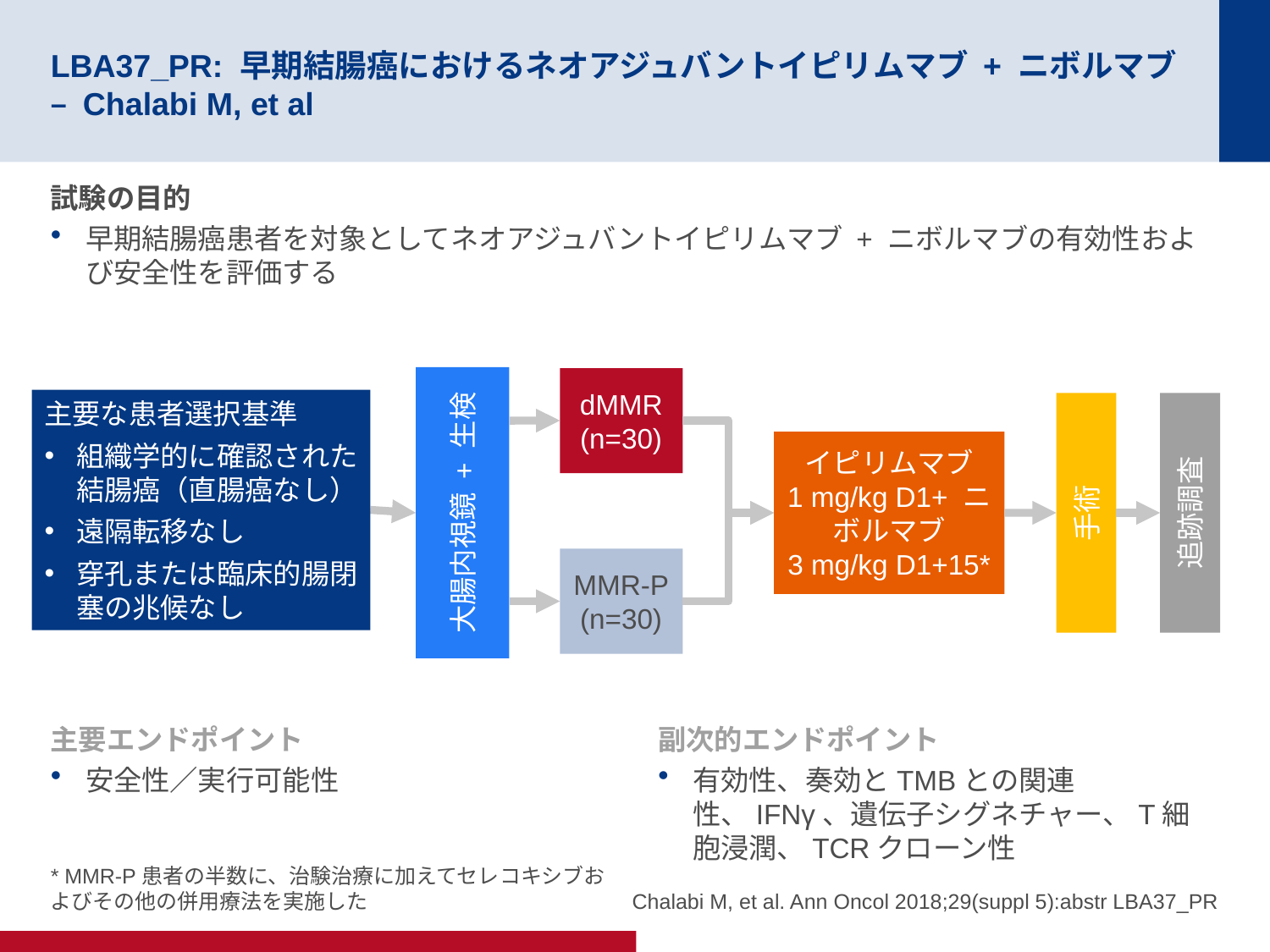

# LBA37_PR: 早期結腸癌におけるネオアジュバントイピリムマブ + ニボルマブ – Chalabi M, et al
試験の目的
早期結腸癌患者を対象としてネオアジュバントイピリムマブ + ニボルマブの有効性および安全性を評価する
dMMR
(n=30)
主要な患者選択基準
組織学的に確認された結腸癌（直腸癌なし）
遠隔転移なし
穿孔または臨床的腸閉塞の兆候なし
イピリムマブ
1 mg/kg D1+ ニボルマブ
3 mg/kg D1+15*
大腸内視鏡 + 生検
手術
追跡調査
MMR-P
(n=30)
主要エンドポイント
安全性／実行可能性
副次的エンドポイント
有効性、奏効とTMBとの関連性、IFNγ、遺伝子シグネチャー、T細胞浸潤、TCRクローン性
* MMR-P患者の半数に、治験治療に加えてセレコキシブおよびその他の併用療法を実施した
Chalabi M, et al. Ann Oncol 2018;29(suppl 5):abstr LBA37_PR